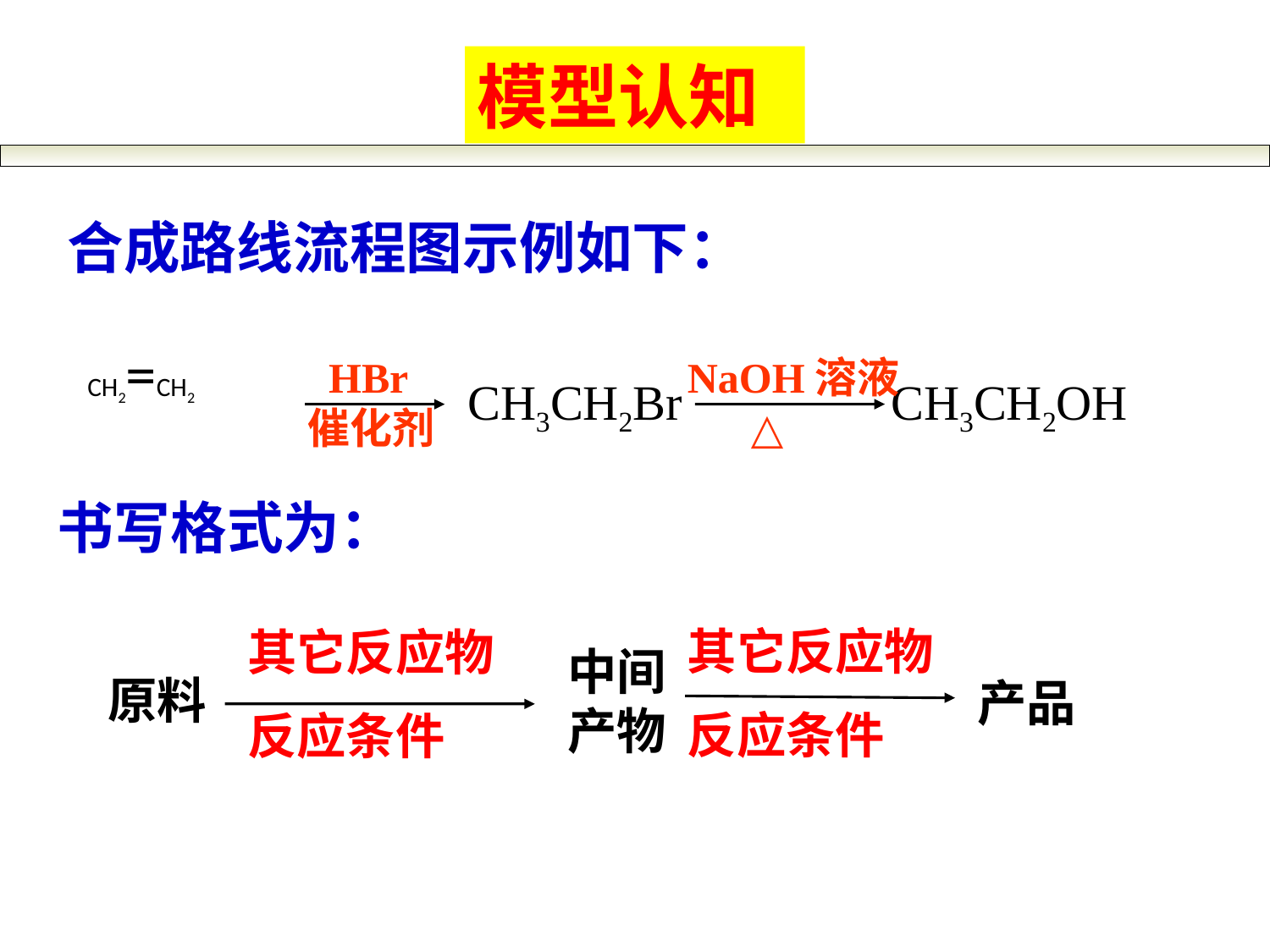

模型认知

合成路线流程图示例如下：

CH2=CH2
  HBr
催化剂
NaOH溶液
      △
CH3CH2Br                 CH3CH2OH

书写格式为：
其它反应物
反应条件
其它反应物
反应条件
中间产物
原料
产品